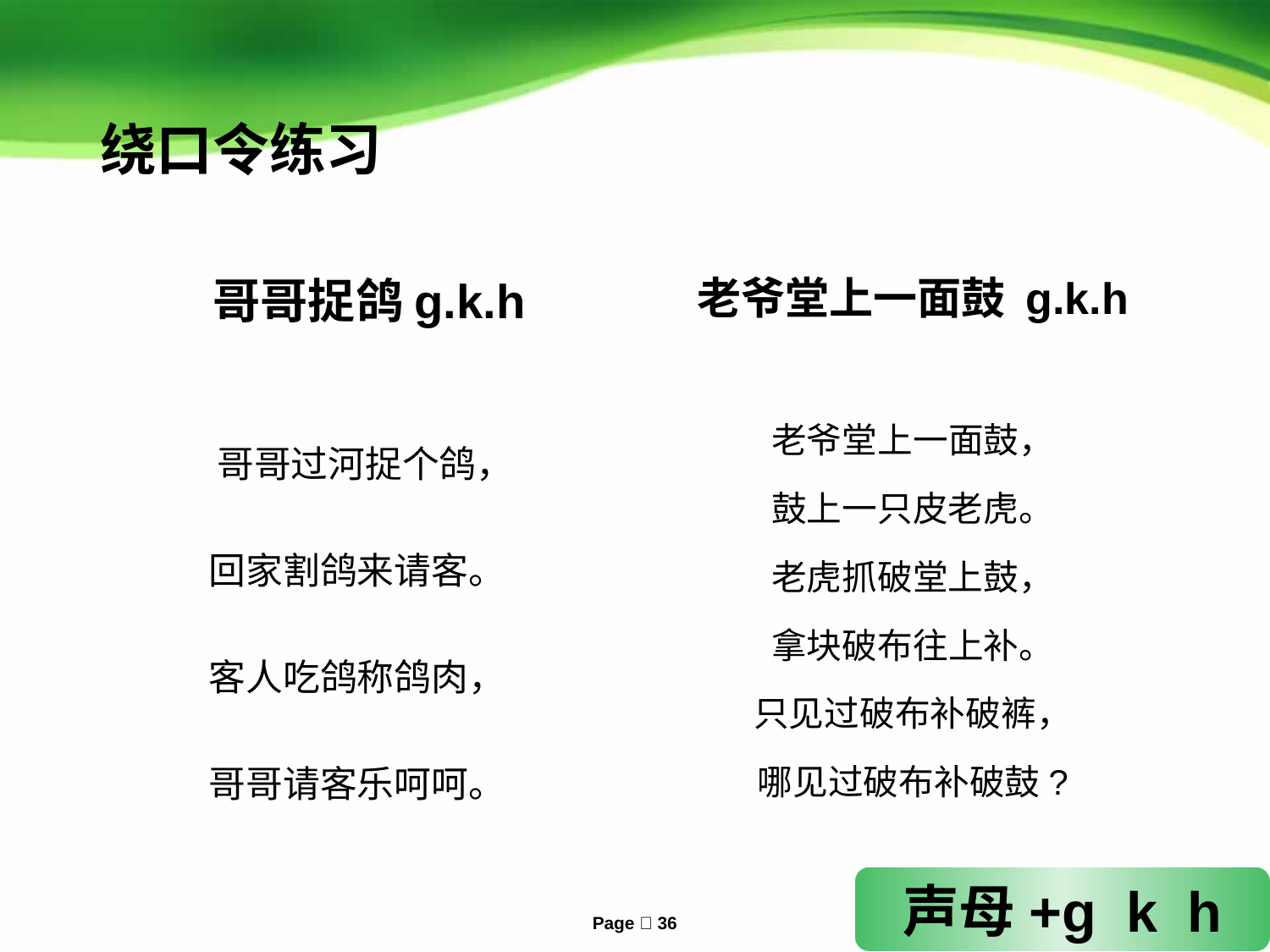

绕口令练习
  哥哥捉鸽g.k.h

 哥哥过河捉个鸽，
回家割鸽来请客。
客人吃鸽称鸽肉，
哥哥请客乐呵呵。

老爷堂上一面鼓 g.k.h

老爷堂上一面鼓，
鼓上一只皮老虎。
老虎抓破堂上鼓，
拿块破布往上补。
只见过破布补破裤，
哪见过破布补破鼓?

声母+g k h